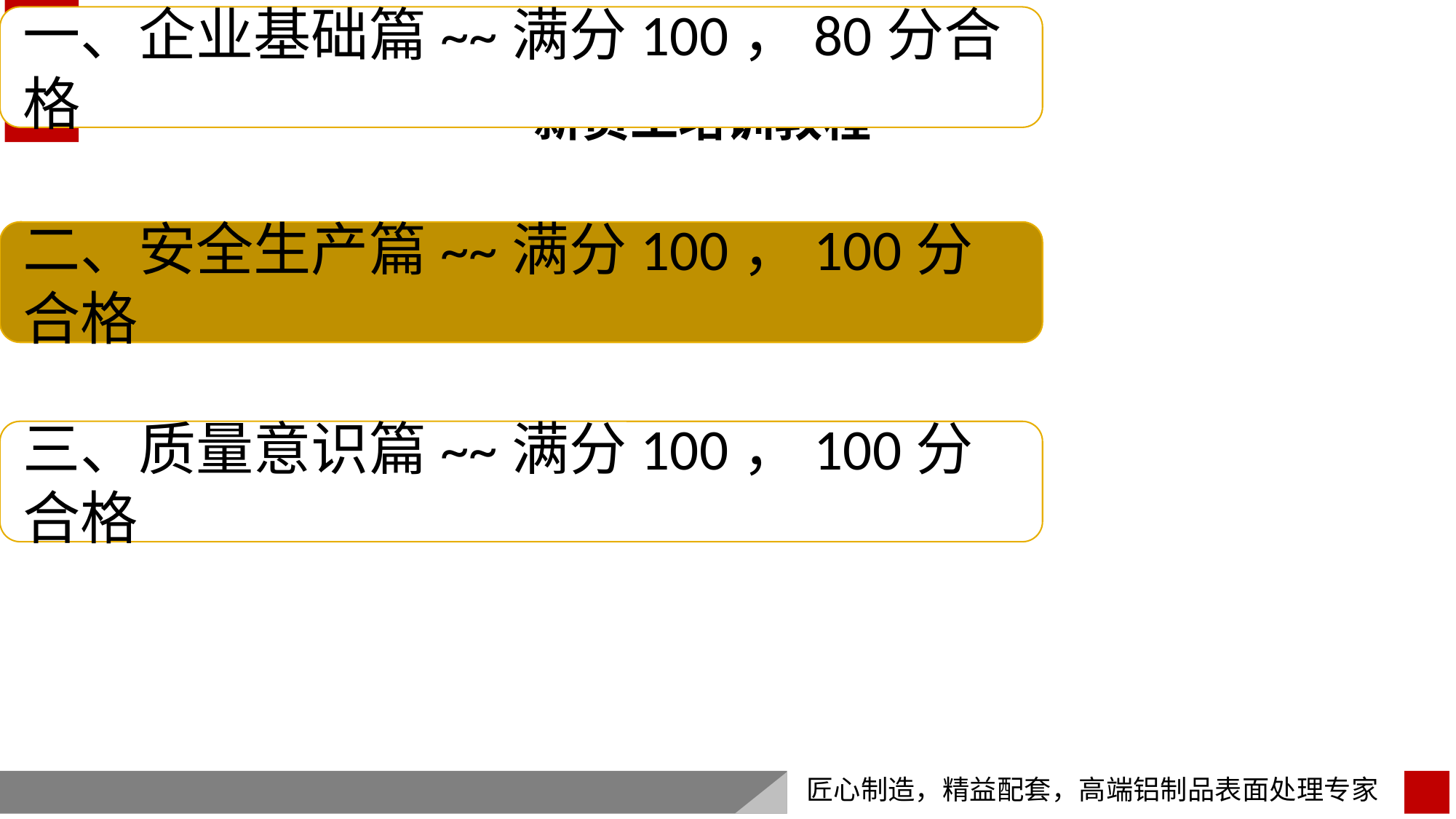

# 新员工培训教程
一、企业基础篇~~满分100，80分合格
二、安全生产篇~~满分100，100分合格
三、质量意识篇~~满分100，100分合格
1